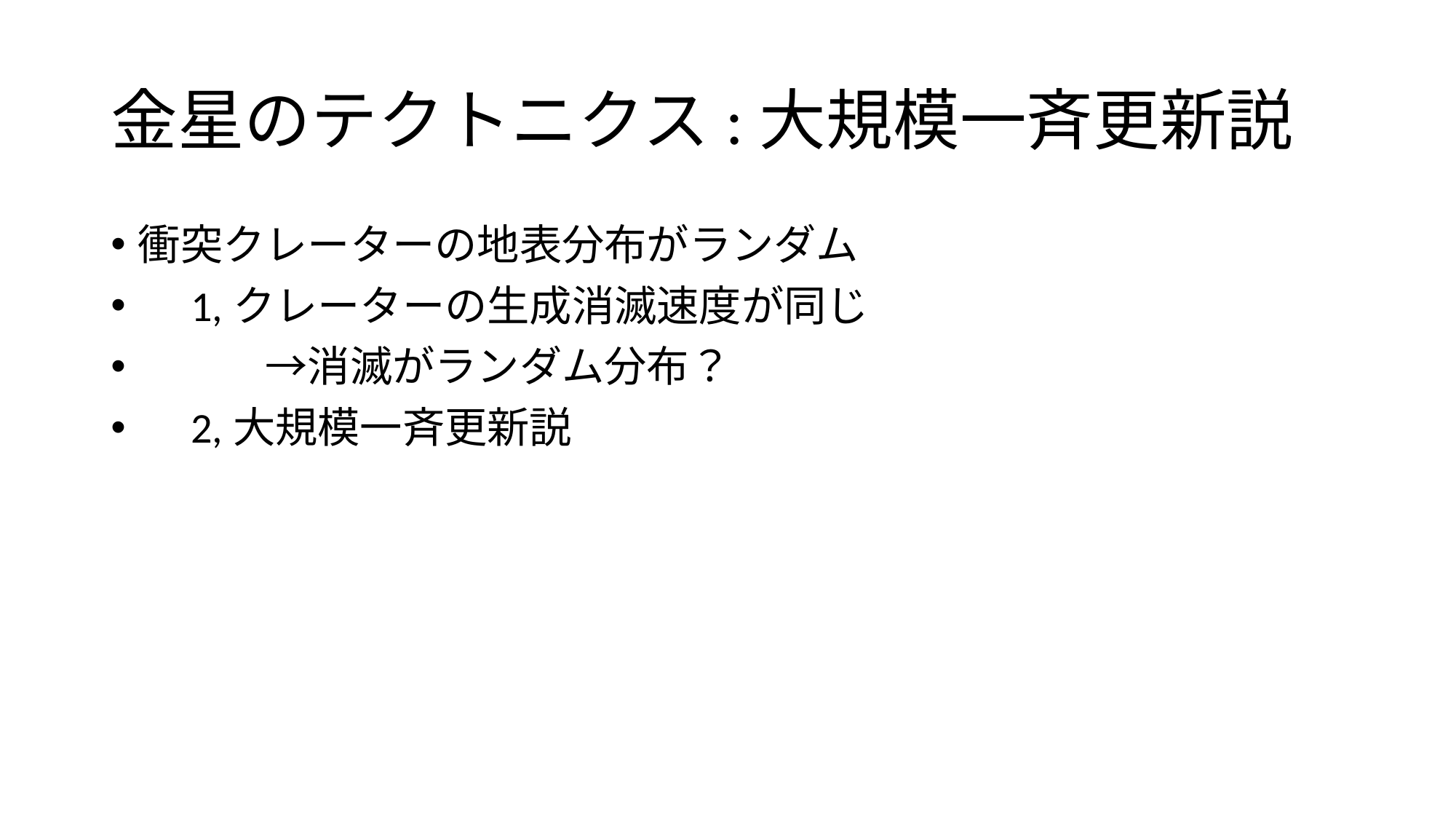

# 金星のテクトニクス:大規模一斉更新説
衝突クレーターの地表分布がランダム
　1,クレーターの生成消滅速度が同じ
　　　→消滅がランダム分布？
　2,大規模一斉更新説